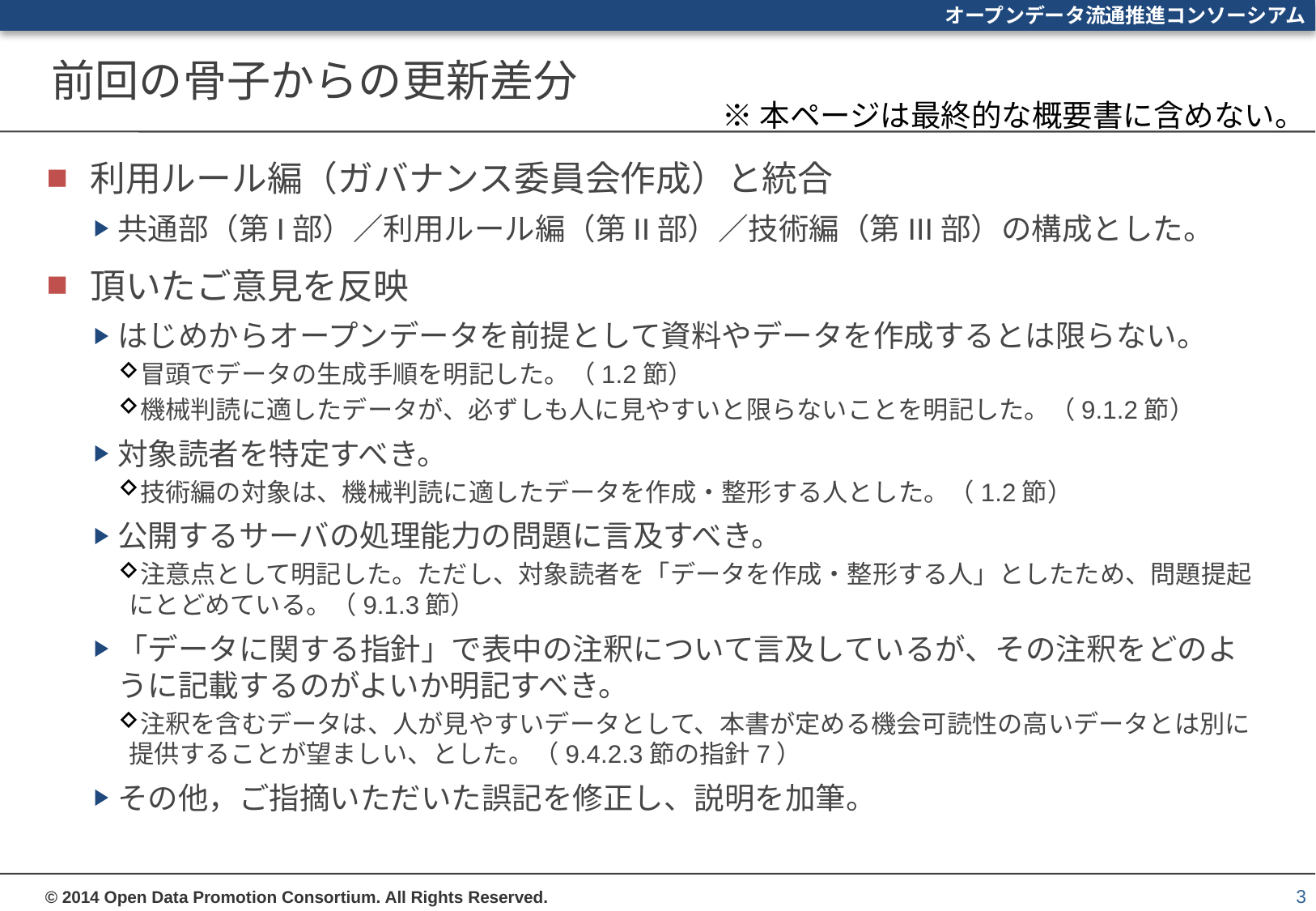

# 前回の骨子からの更新差分
※本ページは最終的な概要書に含めない。
利用ルール編（ガバナンス委員会作成）と統合
共通部（第I部）／利用ルール編（第II部）／技術編（第III部）の構成とした。
頂いたご意見を反映
はじめからオープンデータを前提として資料やデータを作成するとは限らない。
冒頭でデータの生成手順を明記した。（1.2節）
機械判読に適したデータが、必ずしも人に見やすいと限らないことを明記した。（9.1.2節）
対象読者を特定すべき。
技術編の対象は、機械判読に適したデータを作成・整形する人とした。（1.2節）
公開するサーバの処理能力の問題に言及すべき。
注意点として明記した。ただし、対象読者を「データを作成・整形する人」としたため、問題提起にとどめている。（9.1.3節）
「データに関する指針」で表中の注釈について言及しているが、その注釈をどのように記載するのがよいか明記すべき。
注釈を含むデータは、人が見やすいデータとして、本書が定める機会可読性の高いデータとは別に提供することが望ましい、とした。（9.4.2.3節の指針7）
その他，ご指摘いただいた誤記を修正し、説明を加筆。

3